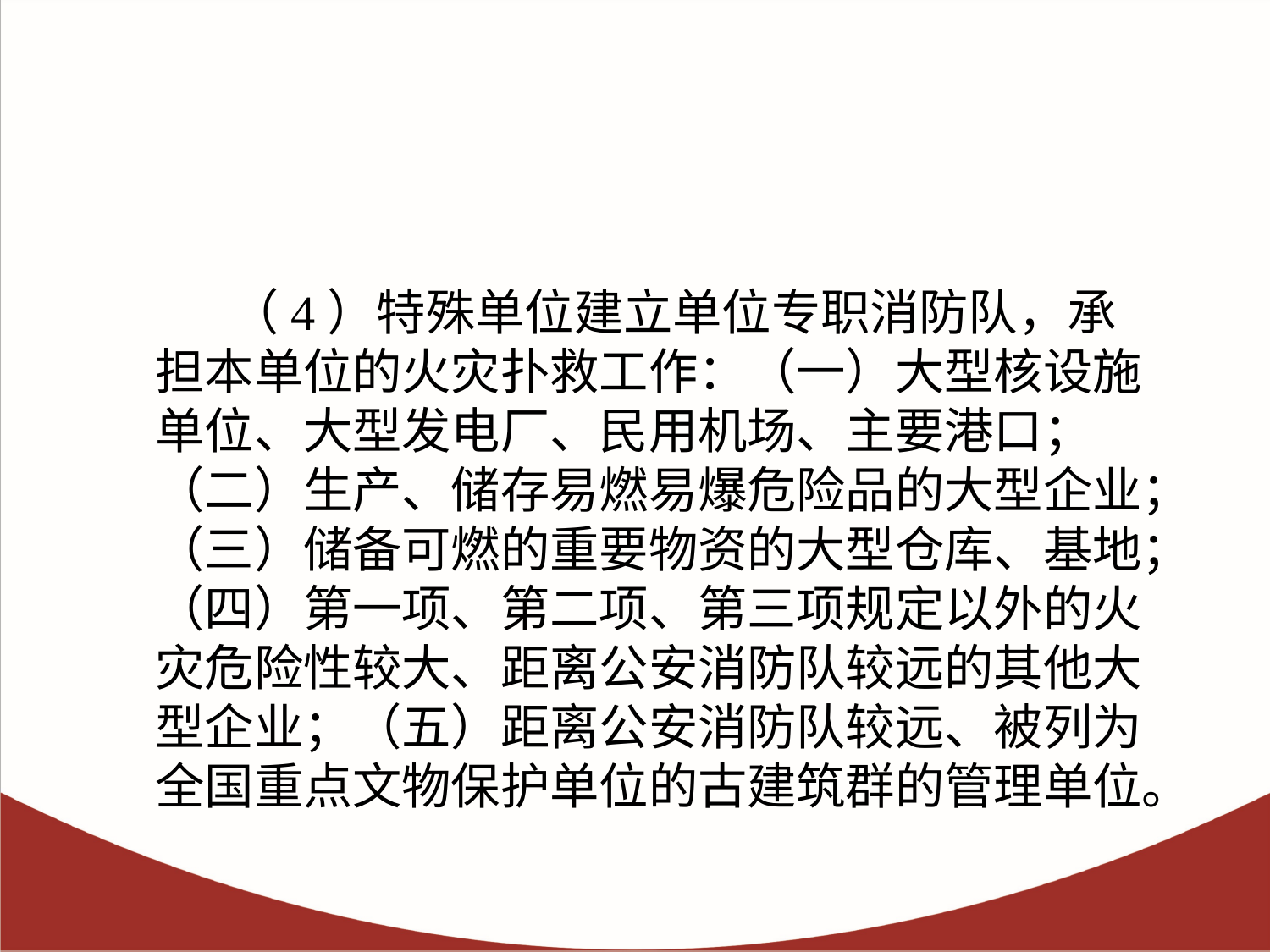

#
             （4）特殊单位建立单位专职消防队，承担本单位的火灾扑救工作：（一）大型核设施单位、大型发电厂、民用机场、主要港口；（二）生产、储存易燃易爆危险品的大型企业；（三）储备可燃的重要物资的大型仓库、基地；（四）第一项、第二项、第三项规定以外的火灾危险性较大、距离公安消防队较远的其他大型企业；（五）距离公安消防队较远、被列为全国重点文物保护单位的古建筑群的管理单位。